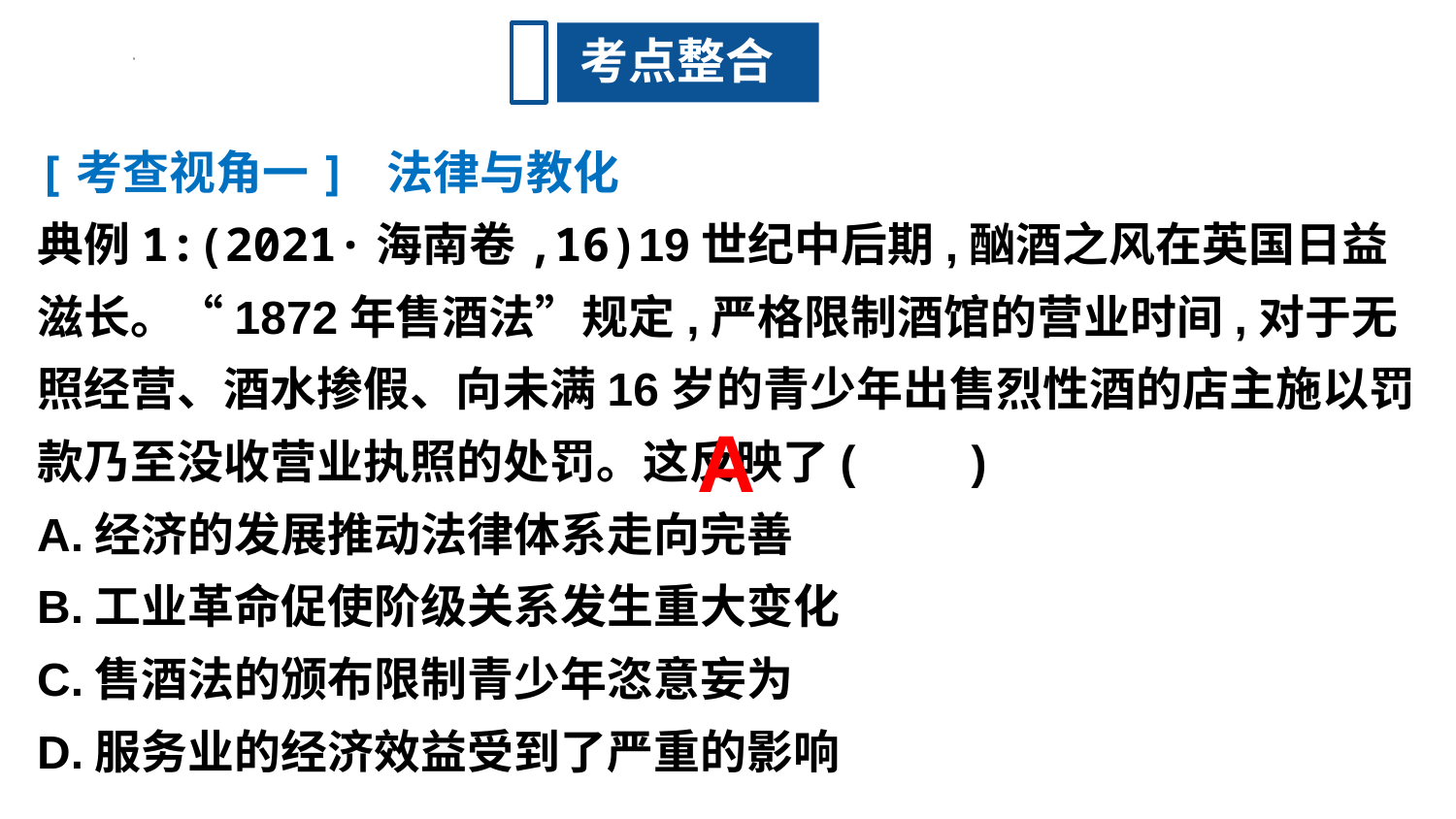

考点整合
[考查视角一] 法律与教化
典例1:(2021·海南卷,16)19世纪中后期,酗酒之风在英国日益滋长。“1872年售酒法”规定,严格限制酒馆的营业时间,对于无照经营、酒水掺假、向未满16岁的青少年出售烈性酒的店主施以罚款乃至没收营业执照的处罚。这反映了(　　)
A.经济的发展推动法律体系走向完善
B.工业革命促使阶级关系发生重大变化
C.售酒法的颁布限制青少年恣意妄为
D.服务业的经济效益受到了严重的影响
A